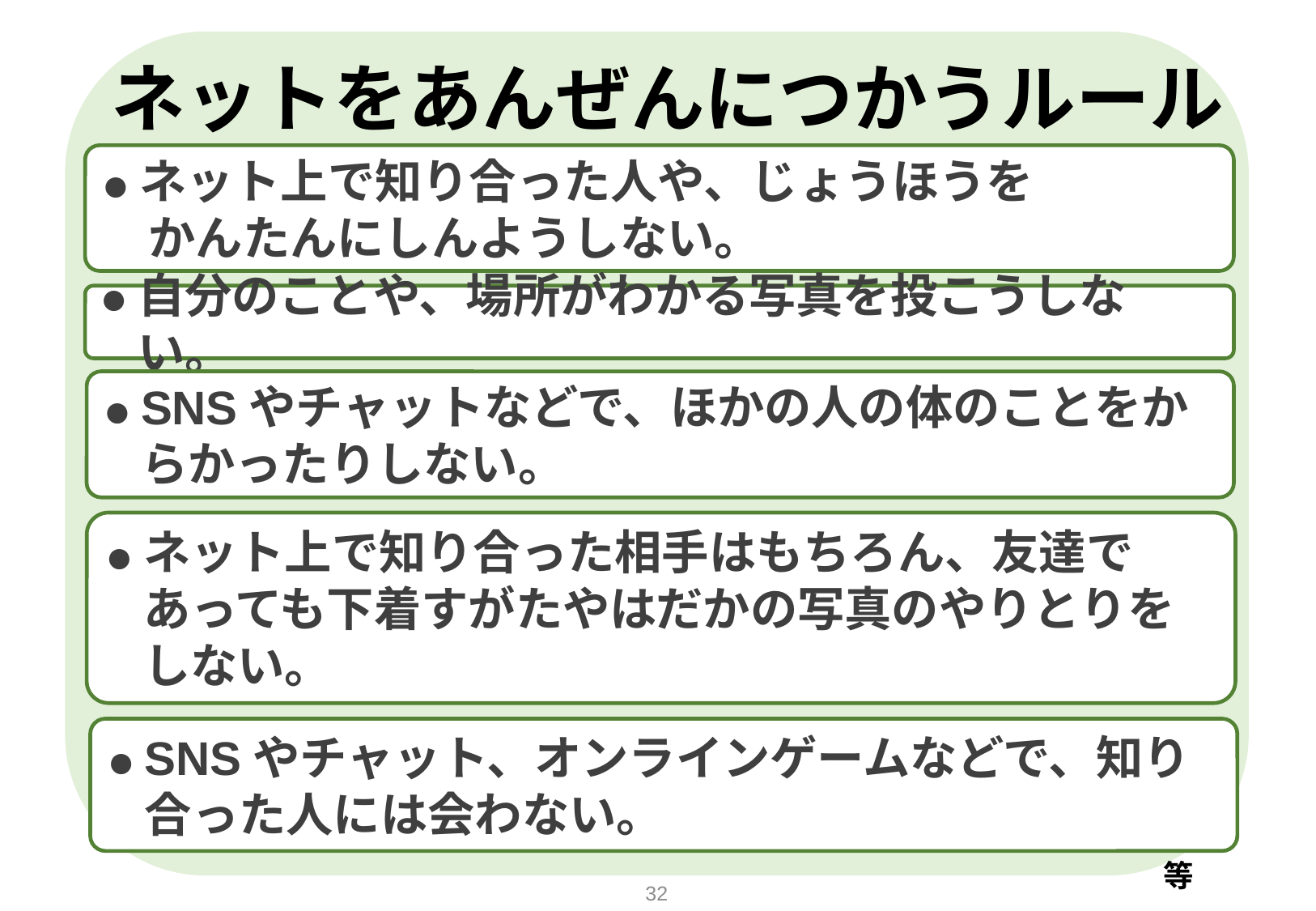

ネットをあんぜんにつかうルール
ネット上で知り合った人や、じょうほうを
　かんたんにしんようしない。
自分のことや、場所がわかる写真を投こうしない。
SNSやチャットなどで、ほかの人の体のことをからかったりしない。
ネット上で知り合った相手はもちろん、友達であっても下着すがたやはだかの写真のやりとりをしない。
SNSやチャット、オンラインゲームなどで、知り合った人には会わない。
等
32